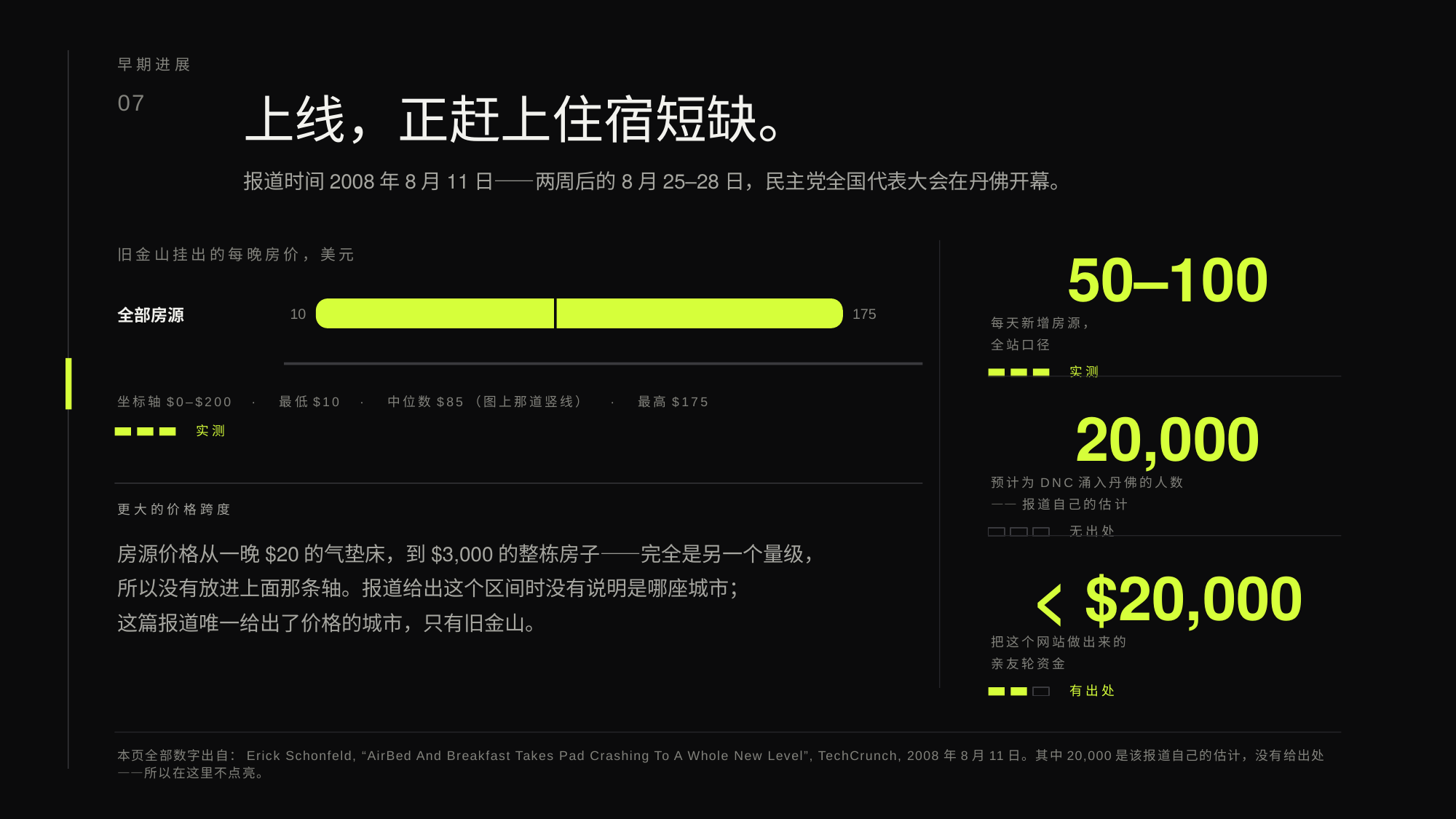

早期进展
上线，正赶上住宿短缺。
07
报道时间2008年8月11日——两周后的8月25–28日，民主党全国代表大会在丹佛开幕。
50–100
旧金山挂出的每晚房价，美元

全部房源

10
175
每天新增房源，
全站口径

实测

坐标轴$0–$200   ·   最低$10   ·   中位数$85（图上那道竖线）   ·   最高$175
20,000
实测

预计为DNC涌入丹佛的人数

——报道自己的估计
更大的价格跨度
无出处

房源价格从一晚$20的气垫床，到$3,000的整栋房子——完全是另一个量级，
所以没有放进上面那条轴。报道给出这个区间时没有说明是哪座城市；
这篇报道唯一给出了价格的城市，只有旧金山。

< $20,000
把这个网站做出来的
亲友轮资金
有出处

本页全部数字出自：Erick Schonfeld, “AirBed And Breakfast Takes Pad Crashing To A Whole New Level”, TechCrunch, 2008年8月11日。其中20,000是该报道自己的估计，没有给出处——所以在这里不点亮。